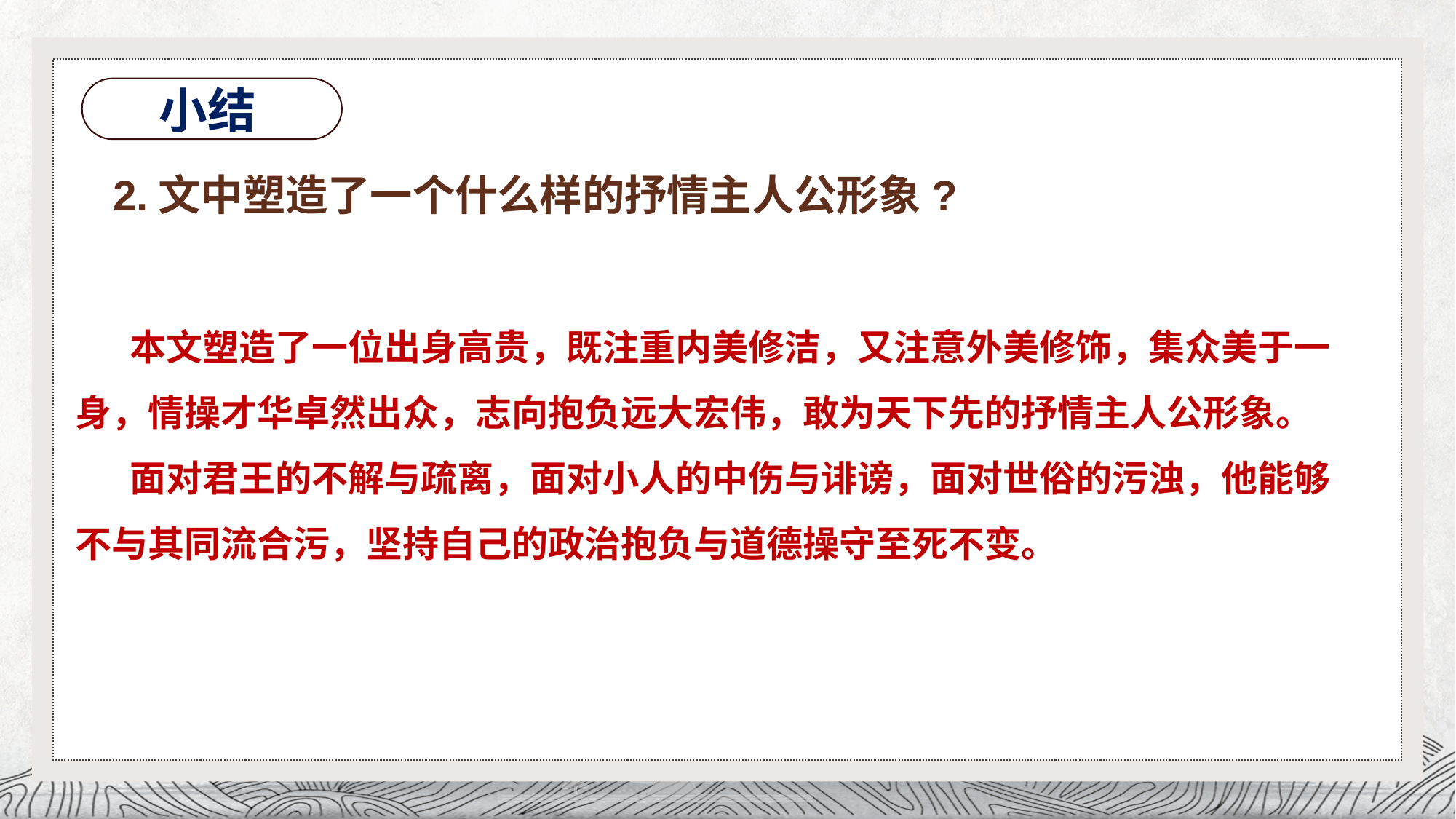

# 小结
2.文中塑造了一个什么样的抒情主人公形象?
本文塑造了一位出身高贵，既注重内美修洁，又注意外美修饰，集众美于一身，情操才华卓然出众，志向抱负远大宏伟，敢为天下先的抒情主人公形象。
面对君王的不解与疏离，面对小人的中伤与诽谤，面对世俗的污浊，他能够不与其同流合污，坚持自己的政治抱负与道德操守至死不变。